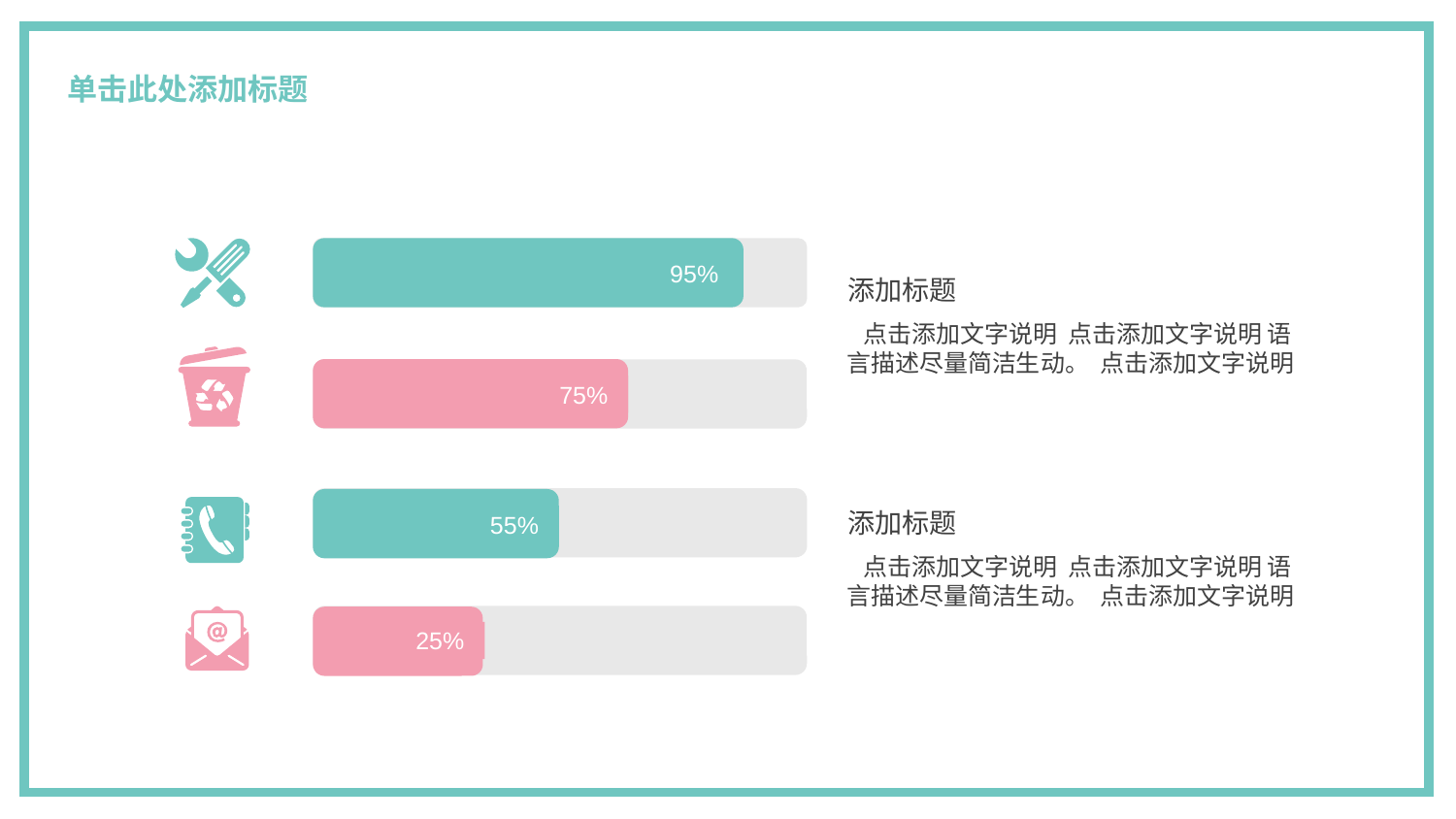

# 单击此处添加标题

95%

添加标题
  点击添加文字说明  点击添加文字说明 语言描述尽量简洁生动。  点击添加文字说明

75%

55%

添加标题
  点击添加文字说明  点击添加文字说明 语言描述尽量简洁生动。  点击添加文字说明

25%